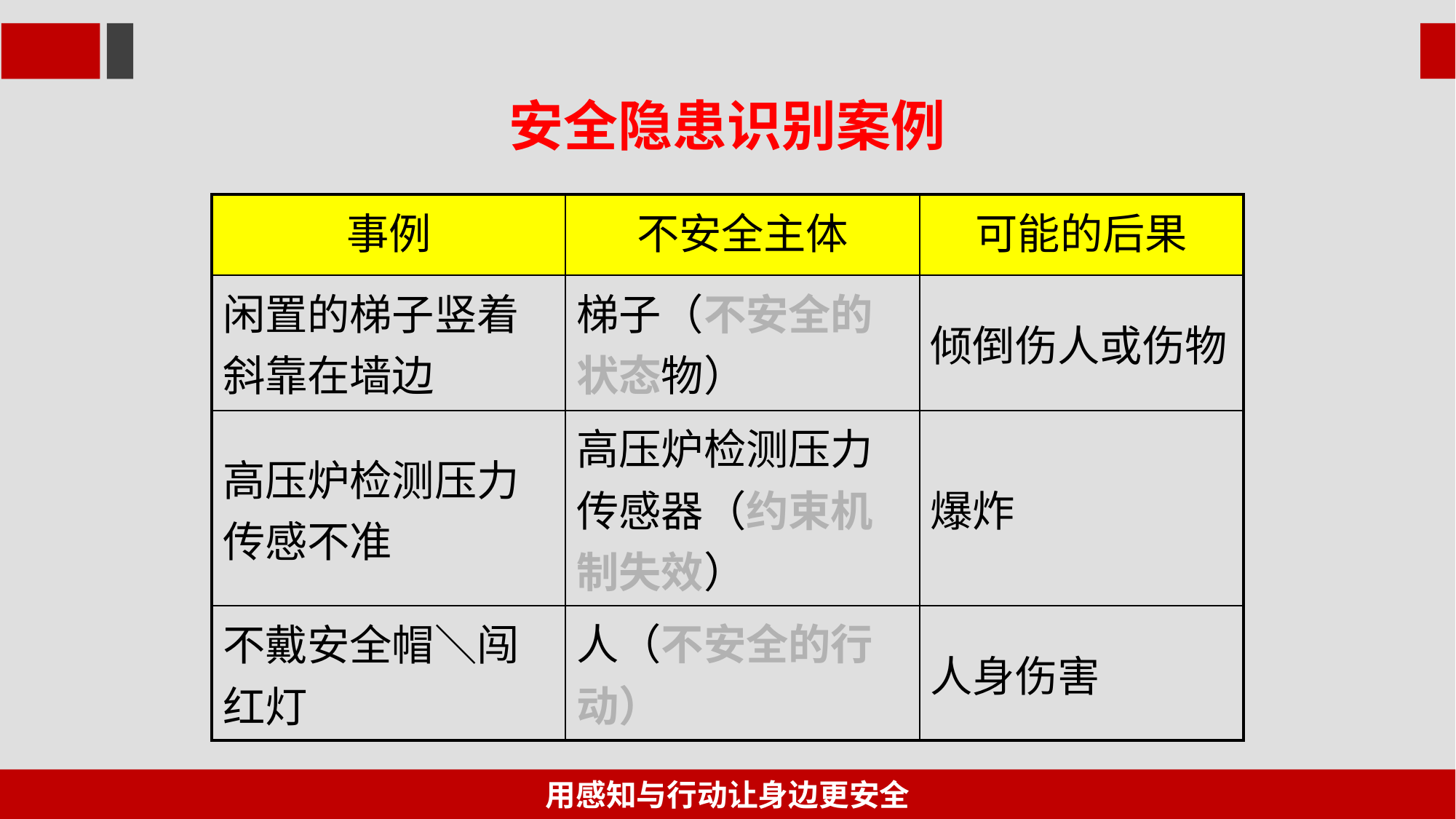

安全隐患识别案例
| 事例 | 不安全主体 | 可能的后果 |
| --- | --- | --- |
| 闲置的梯子竖着斜靠在墙边 | 梯子（不安全的状态物） | 倾倒伤人或伤物 |
| 高压炉检测压力传感不准 | 高压炉检测压力传感器（约束机制失效） | 爆炸 |
| 不戴安全帽＼闯红灯 | 人（不安全的行动） | 人身伤害 |